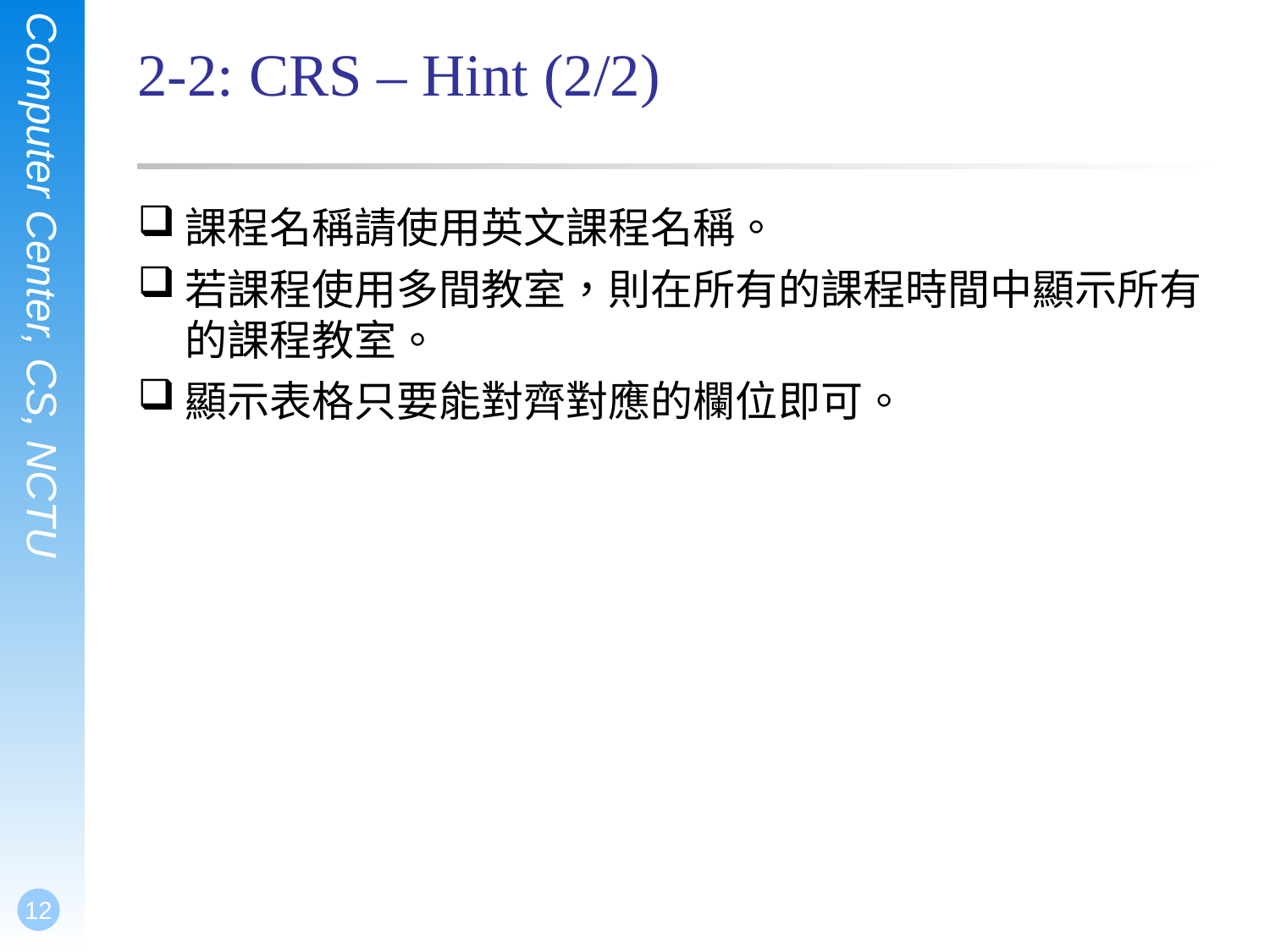

# 2-2: CRS – Hint (2/2)
課程名稱請使用英文課程名稱。
若課程使用多間教室，則在所有的課程時間中顯示所有的課程教室。
顯示表格只要能對齊對應的欄位即可。